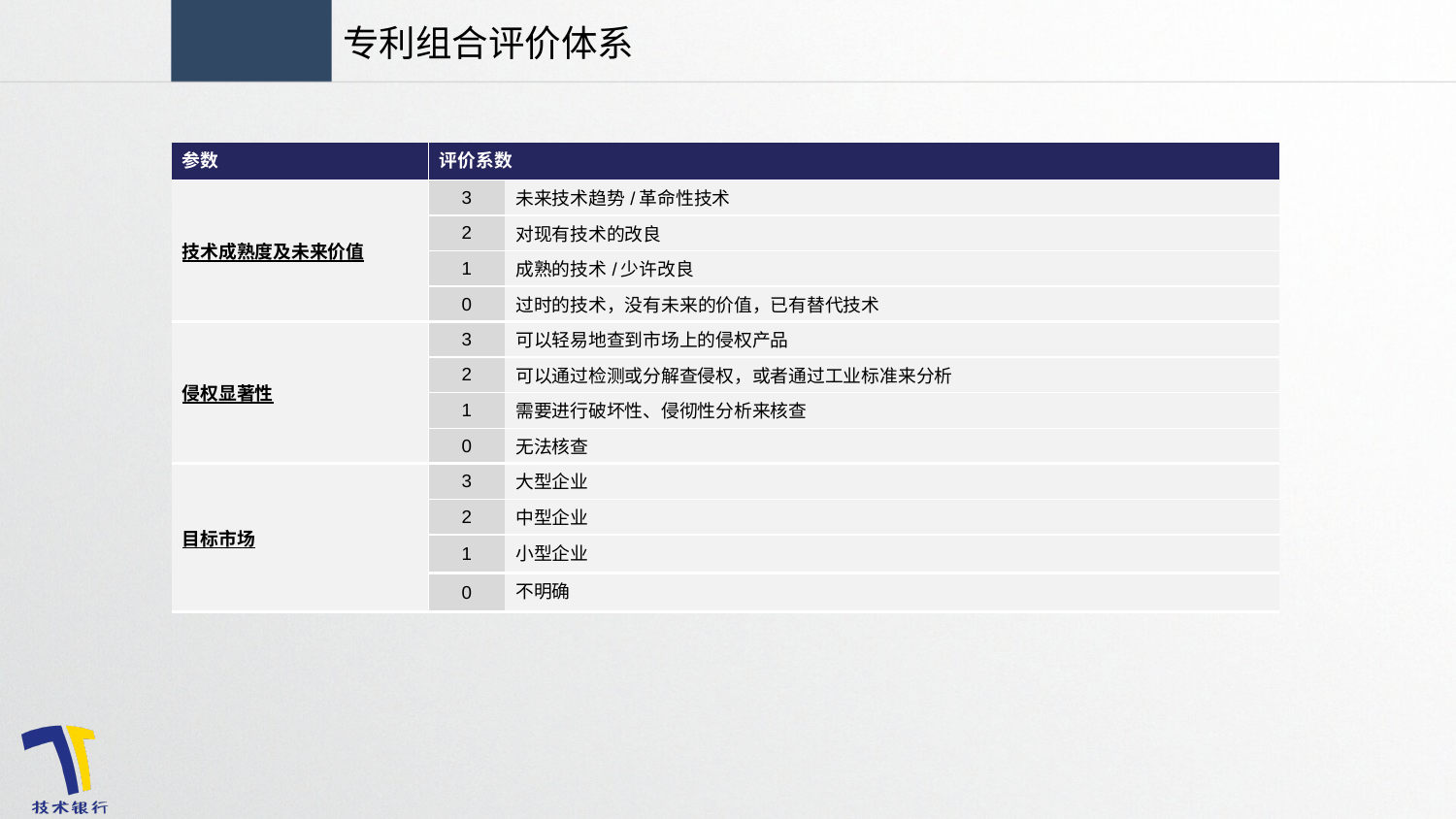

专利组合评价体系
| 参数 | 评价系数 |  |
| --- | --- | --- |
| 技术成熟度及未来价值 | 3 | 未来技术趋势/革命性技术 |
|  | 2 | 对现有技术的改良 |
|  | 1 | 成熟的技术/少许改良 |
|  | 0 | 过时的技术，没有未来的价值，已有替代技术 |
| 侵权显著性 | 3 | 可以轻易地查到市场上的侵权产品 |
|  | 2 | 可以通过检测或分解查侵权，或者通过工业标准来分析 |
|  | 1 | 需要进行破坏性、侵彻性分析来核查 |
|  | 0 | 无法核查 |
| 目标市场 | 3 | 大型企业 |
|  | 2 | 中型企业 |
|  | 1 | 小型企业 |
|  | 0 | 不明确 |